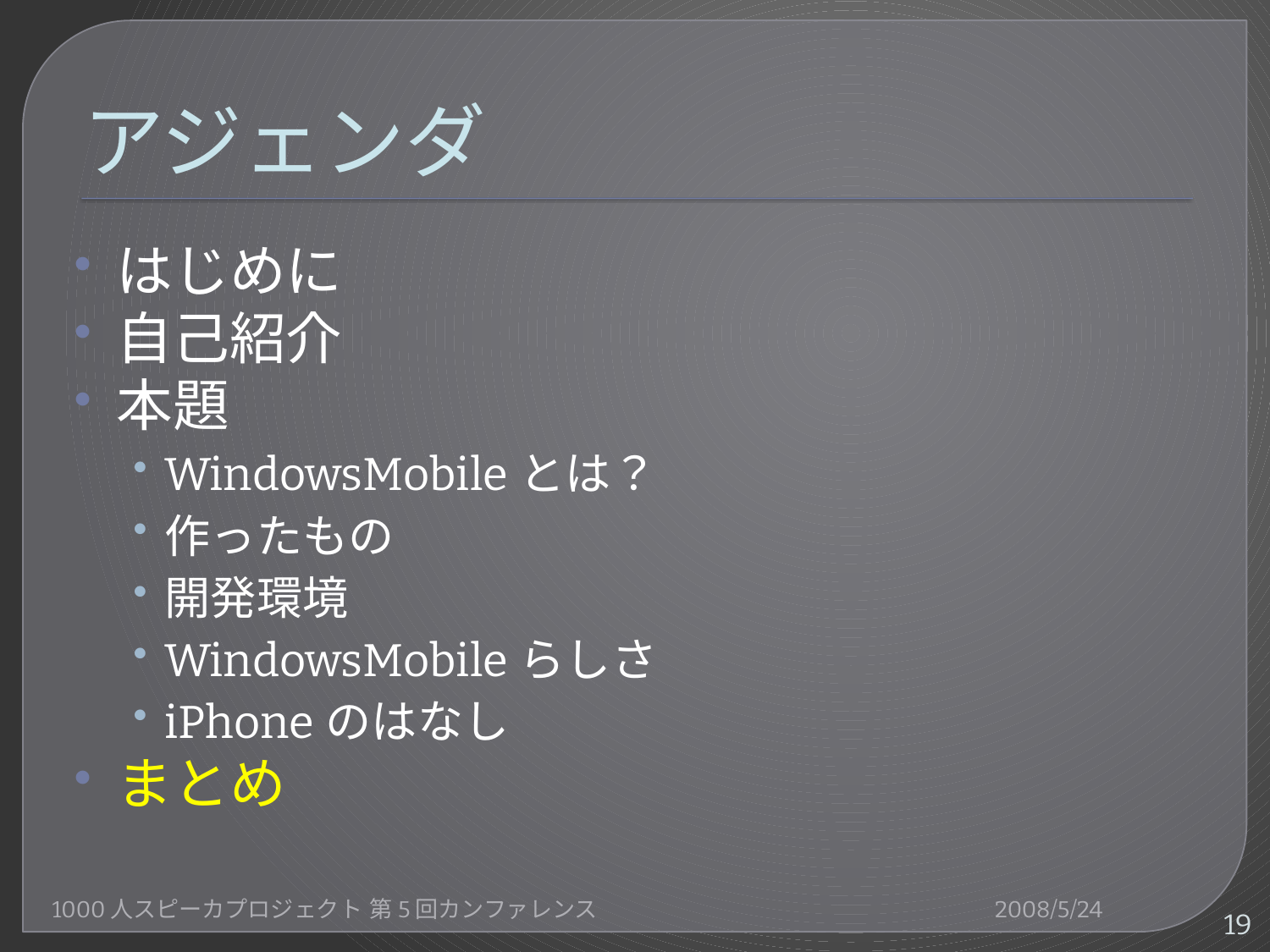

# アジェンダ
はじめに
自己紹介
本題
WindowsMobileとは？
作ったもの
開発環境
WindowsMobileらしさ
iPhoneのはなし
まとめ

1000人スピーカプロジェクト 第5回カンファレンス
2008/5/24
19